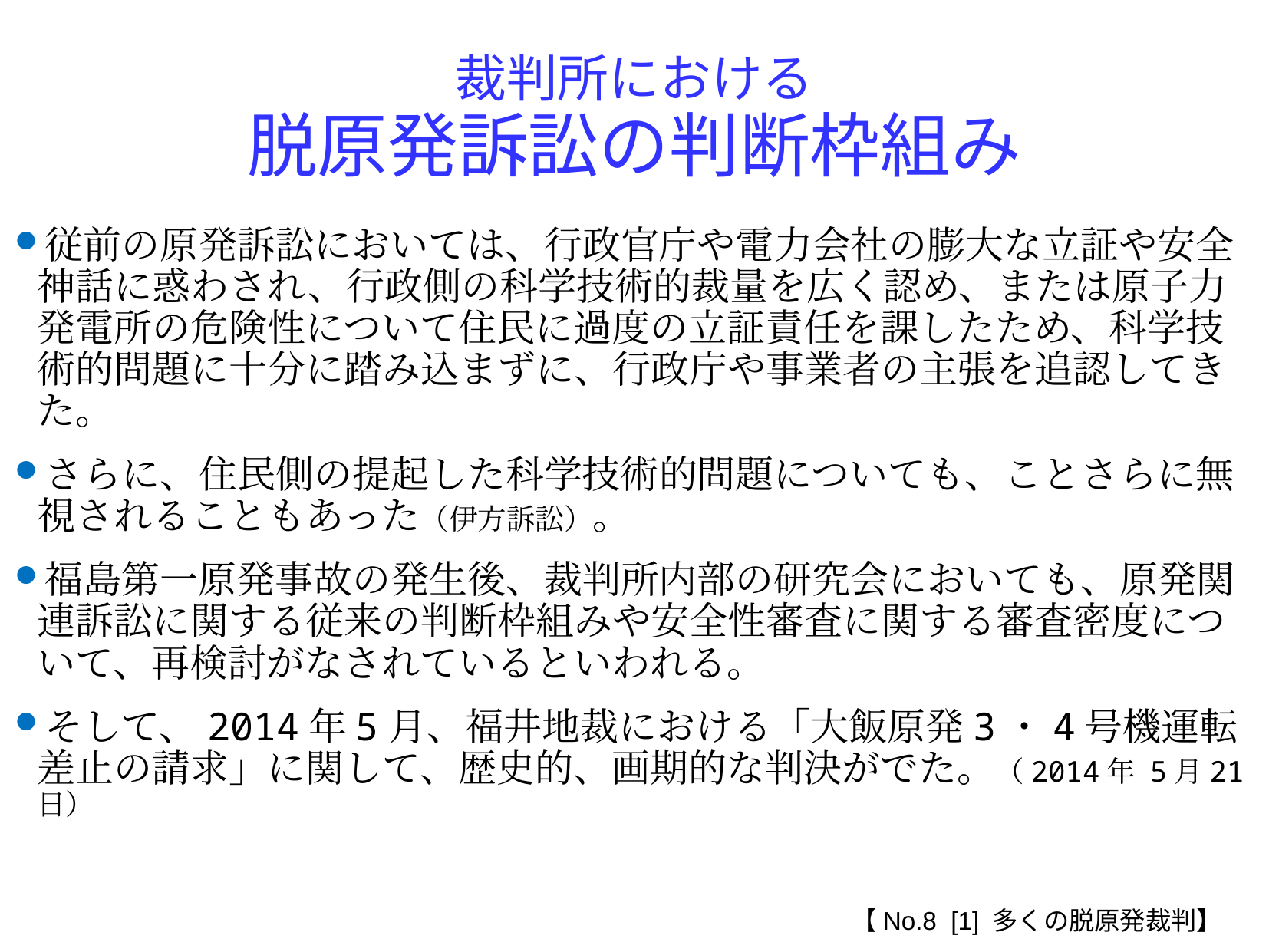

裁判所における
脱原発訴訟の判断枠組み
従前の原発訴訟においては、行政官庁や電力会社の膨大な立証や安全神話に惑わされ、行政側の科学技術的裁量を広く認め、または原子力発電所の危険性について住民に過度の立証責任を課したため、科学技術的問題に十分に踏み込まずに、行政庁や事業者の主張を追認してきた。
さらに、住民側の提起した科学技術的問題についても、ことさらに無視されることもあった（伊方訴訟）。
福島第一原発事故の発生後、裁判所内部の研究会においても、原発関連訴訟に関する従来の判断枠組みや安全性審査に関する審査密度について、再検討がなされているといわれる。
そして、2014年5月、福井地裁における「大飯原発3・4号機運転差止の請求」に関して、歴史的、画期的な判決がでた。（2014年 5月21日）
【No.8  [1] 多くの脱原発裁判】